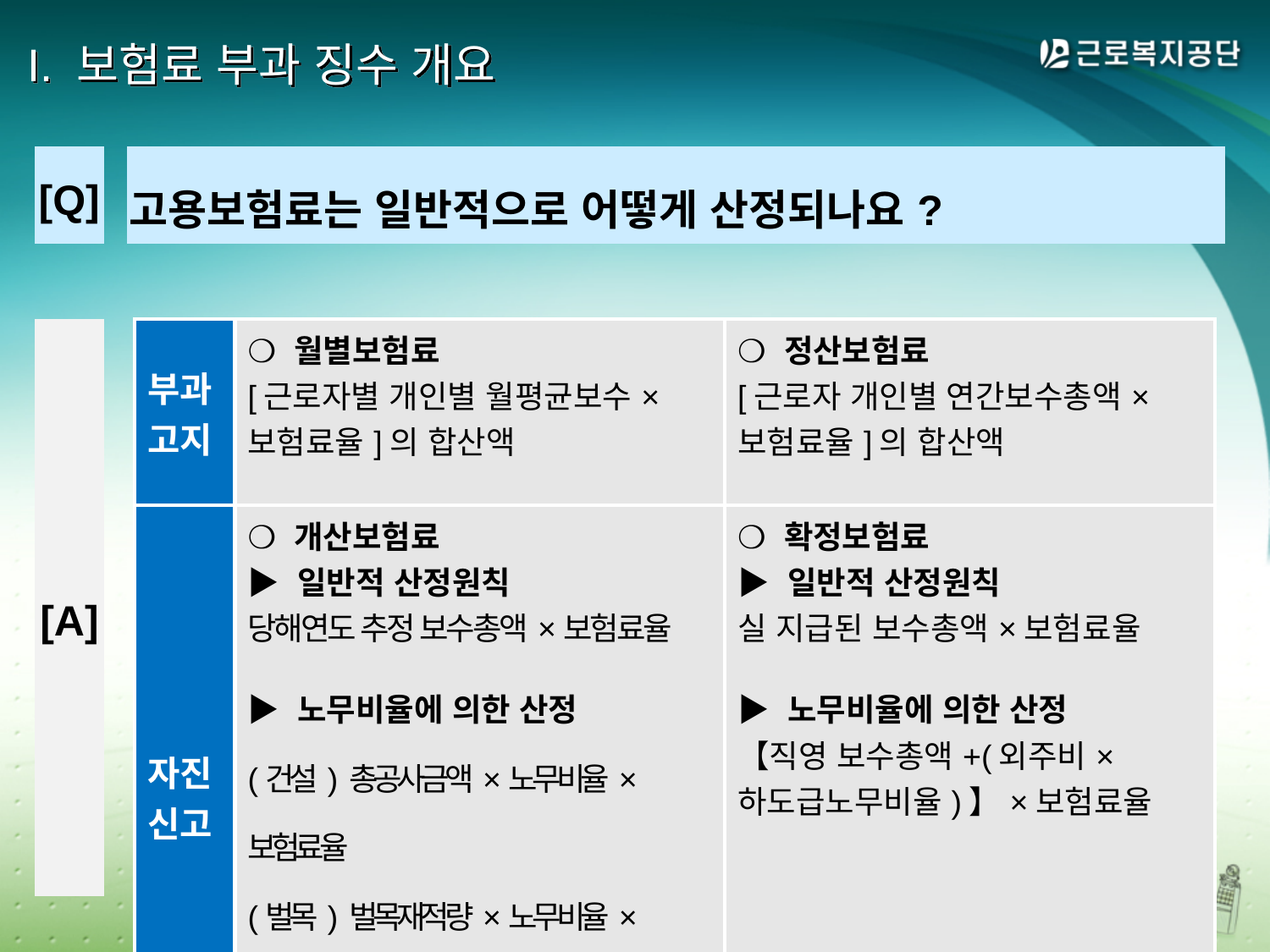

# I. 보험료 부과 징수 개요
| [Q] |  | 고용보험료는 일반적으로 어떻게 산정되나요? |
| --- | --- | --- |
|  |  |  |
| [A] |  |  |
| 부과고지 | ❍ 월별보험료 [근로자별 개인별 월평균보수× 보험료율]의 합산액 | ❍ 정산보험료 [근로자 개인별 연간보수총액× 보험료율]의 합산액 |
| --- | --- | --- |
| 자진신고 | ❍ 개산보험료 ▶ 일반적 산정원칙 당해연도 추정 보수총액×보험료율 ▶ 노무비율에 의한 산정 (건설) 총공사금액×노무비율×보험료율 (벌목) 벌목재적량×노무비율×보험료율 | ❍ 확정보험료 ▶ 일반적 산정원칙 실 지급된 보수총액×보험료율 ▶ 노무비율에 의한 산정 【직영 보수총액+(외주비× 하도급노무비율)】×보험료율 |